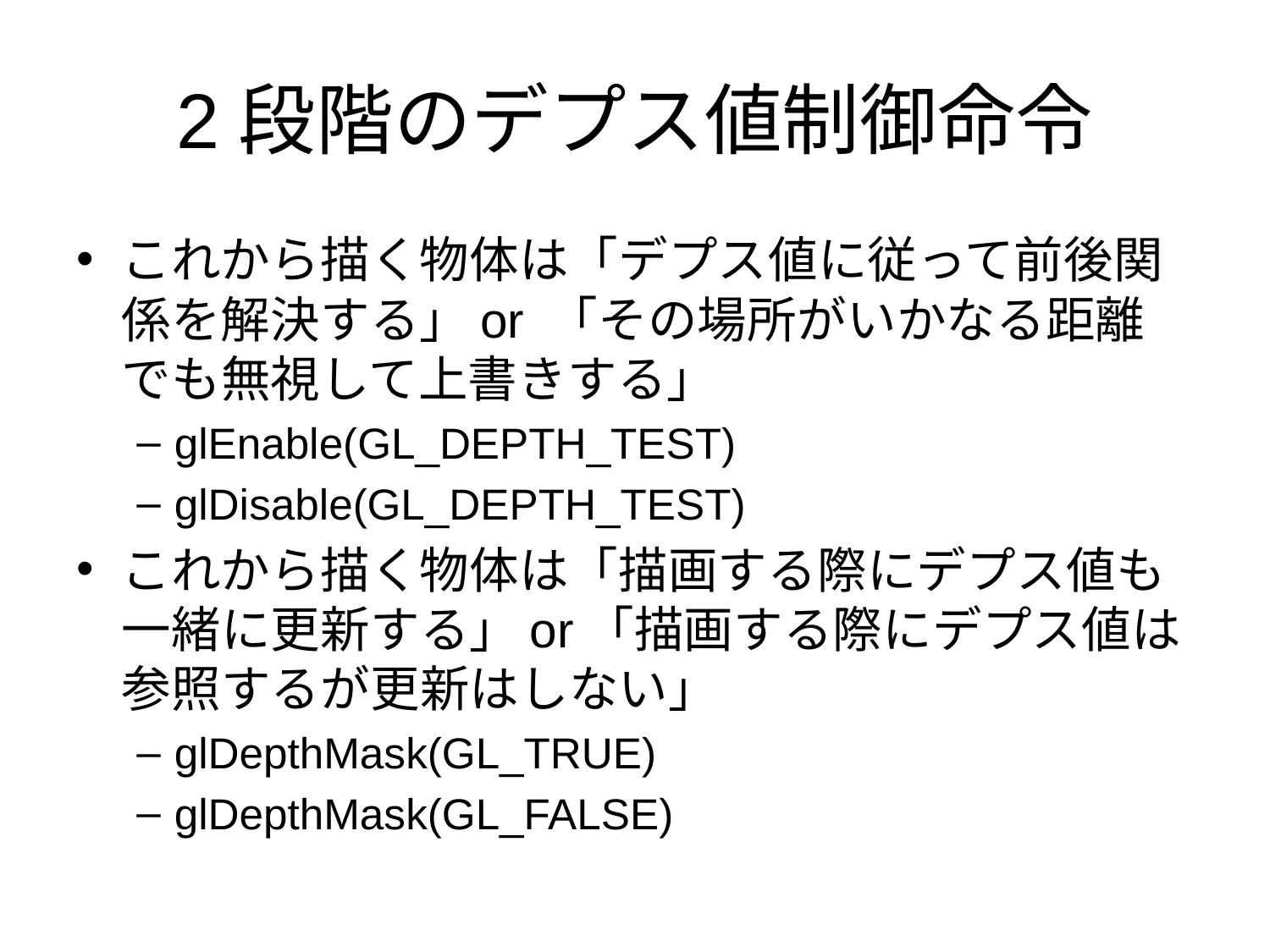

# 2段階のデプス値制御命令
これから描く物体は「デプス値に従って前後関係を解決する」or 「その場所がいかなる距離でも無視して上書きする」
glEnable(GL_DEPTH_TEST)
glDisable(GL_DEPTH_TEST)
これから描く物体は「描画する際にデプス値も一緒に更新する」or「描画する際にデプス値は参照するが更新はしない」
glDepthMask(GL_TRUE)
glDepthMask(GL_FALSE)